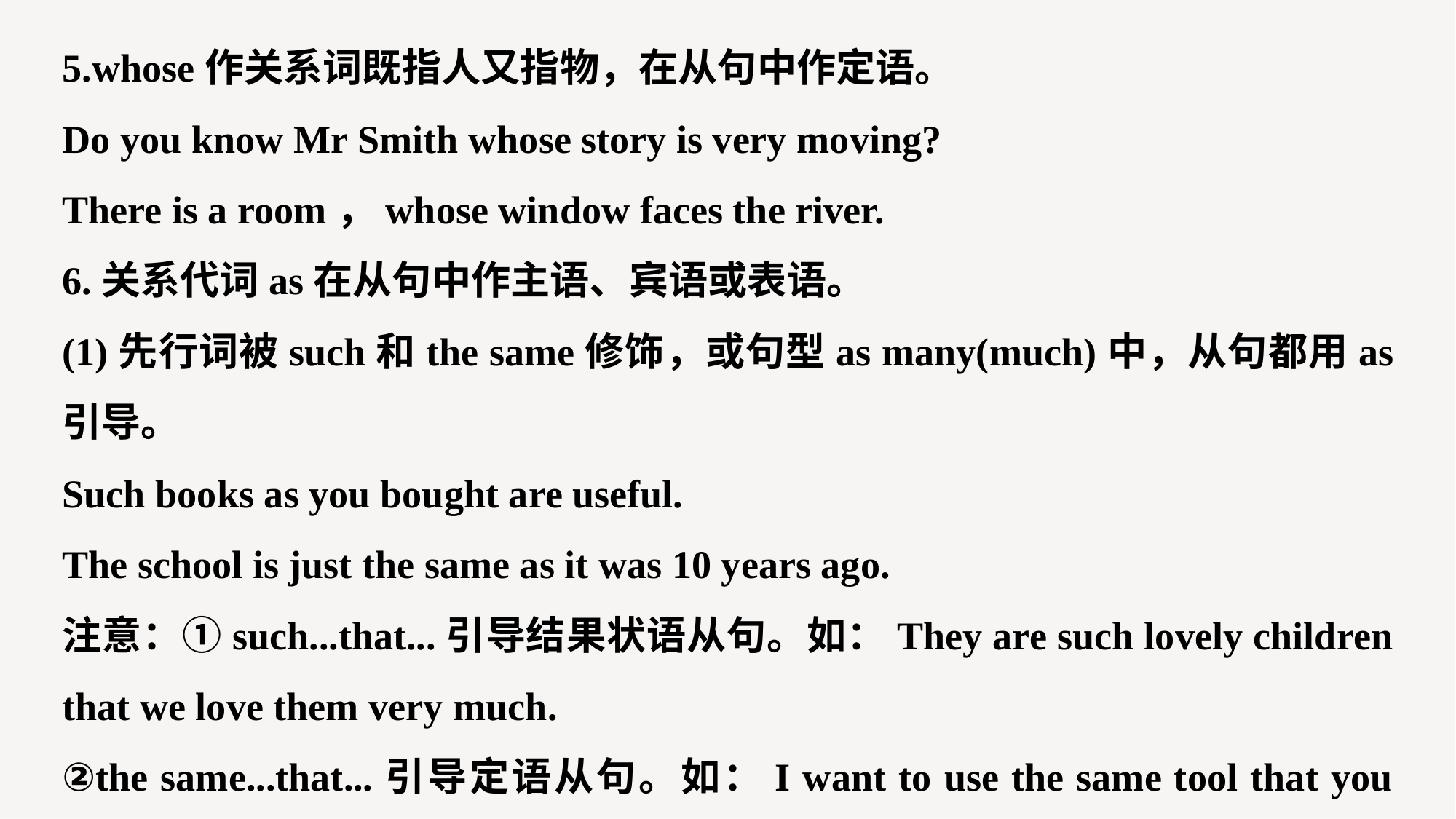

5.whose作关系词既指人又指物，在从句中作定语。
Do you know Mr Smith whose story is very moving?
There is a room，whose window faces the river.
6.关系代词as在从句中作主语、宾语或表语。
(1)先行词被such和the same修饰，或句型as many(much)中，从句都用as 引导。
Such books as you bought are useful.
The school is just the same as it was 10 years ago.
注意：①such...that...引导结果状语从句。如：They are such lovely children that we love them very much.
②the same...that...引导定语从句。如：I want to use the same tool that you used just now.